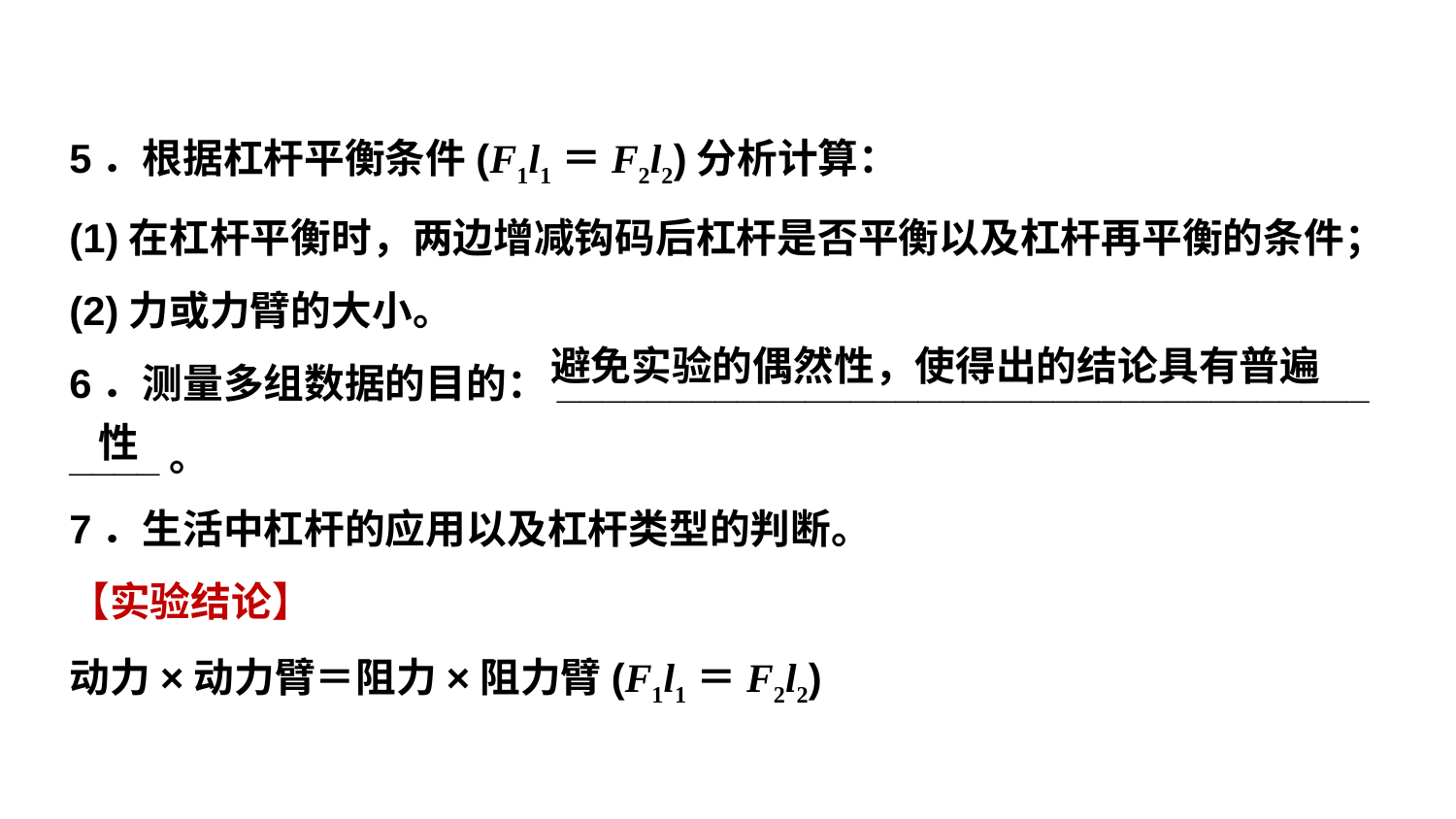

5．根据杠杆平衡条件(F1l1＝F2l2)分析计算：
(1)在杠杆平衡时，两边增减钩码后杠杆是否平衡以及杠杆再平衡的条件；
(2)力或力臂的大小。
6．测量多组数据的目的：____________________________________
____。
7．生活中杠杆的应用以及杠杆类型的判断。
【实验结论】
动力×动力臂＝阻力×阻力臂(F1l1＝F2l2)
避免实验的偶然性，使得出的结论具有普遍
性